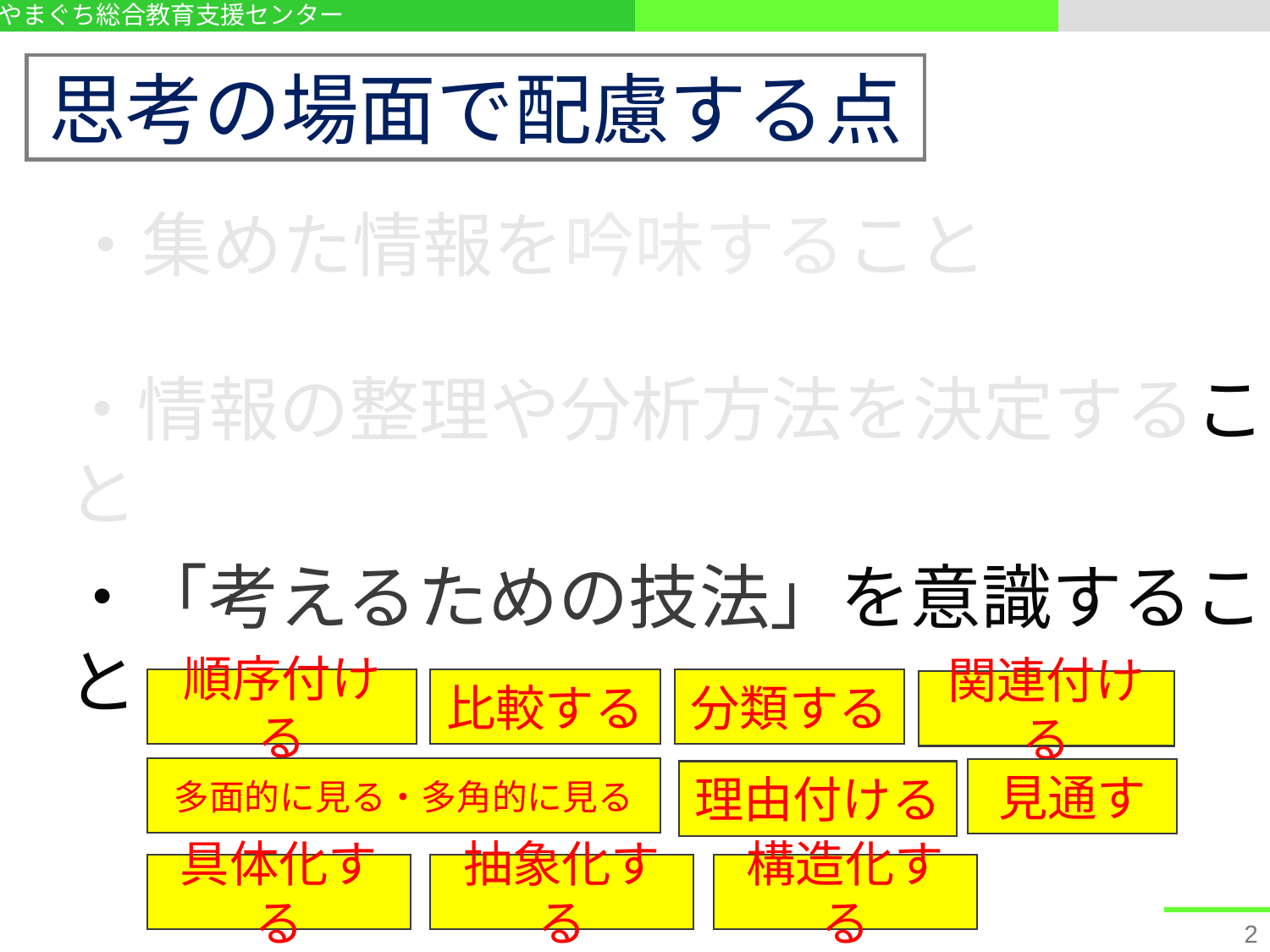

思考の場面で配慮する点

・集めた情報を吟味すること
・情報の整理や分析方法を決定すること
・「考えるための技法」を意識すること
順序付ける
比較する
分類する
関連付ける
多面的に見る・多角的に見る
見通す
理由付ける
具体化する
抽象化する
構造化する
2